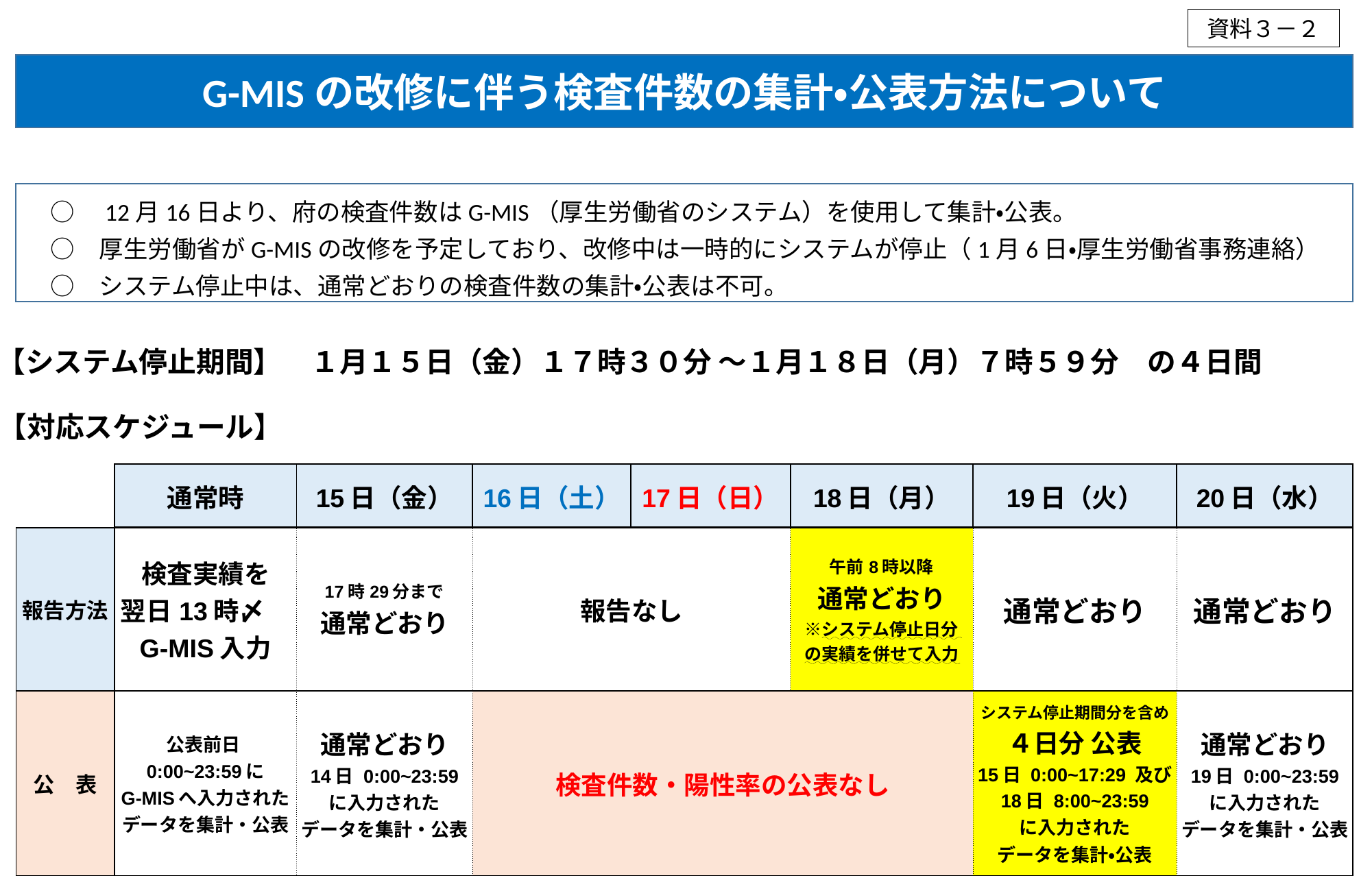

資料３－２
G-MISの改修に伴う検査件数の集計・公表方法について
　○　12月16日より、府の検査件数はG-MIS（厚生労働省のシステム）を使用して集計・公表。
　○　厚生労働省がG-MISの改修を予定しており、改修中は一時的にシステムが停止（1月6日・厚生労働省事務連絡）
　○　システム停止中は、通常どおりの検査件数の集計・公表は不可。

【システム停止期間】　１月１５日（金）１７時３０分 ～１月１８日（月）７時５９分　の４日間
【対応スケジュール】
|  | 通常時 | 15日（金） | 16日（土） | 17日（日） | 18日（月） | 19日（火） | 20日（水） |
| --- | --- | --- | --- | --- | --- | --- | --- |
| 報告方法 | 検査実績を 翌日13時〆　 G-MIS入力 | 17時29分まで 通常どおり | 報告なし |  | 午前8時以降 通常どおり ※システム停止日分 の実績を併せて入力 | 通常どおり | 通常どおり |
| 公　表 | 公表前日 0:00~23:59に G-MISへ入力された データを集計・公表 | 通常どおり 14日 0:00~23:59 に入力された データを集計・公表 | 検査件数・陽性率の公表なし |  |  | システム停止期間分を含め４日分 公表 15日 0:00~17:29 及び 18日 8:00~23:59 に入力された データを集計・公表 | 通常どおり 19日 0:00~23:59 に入力された データを集計・公表 |